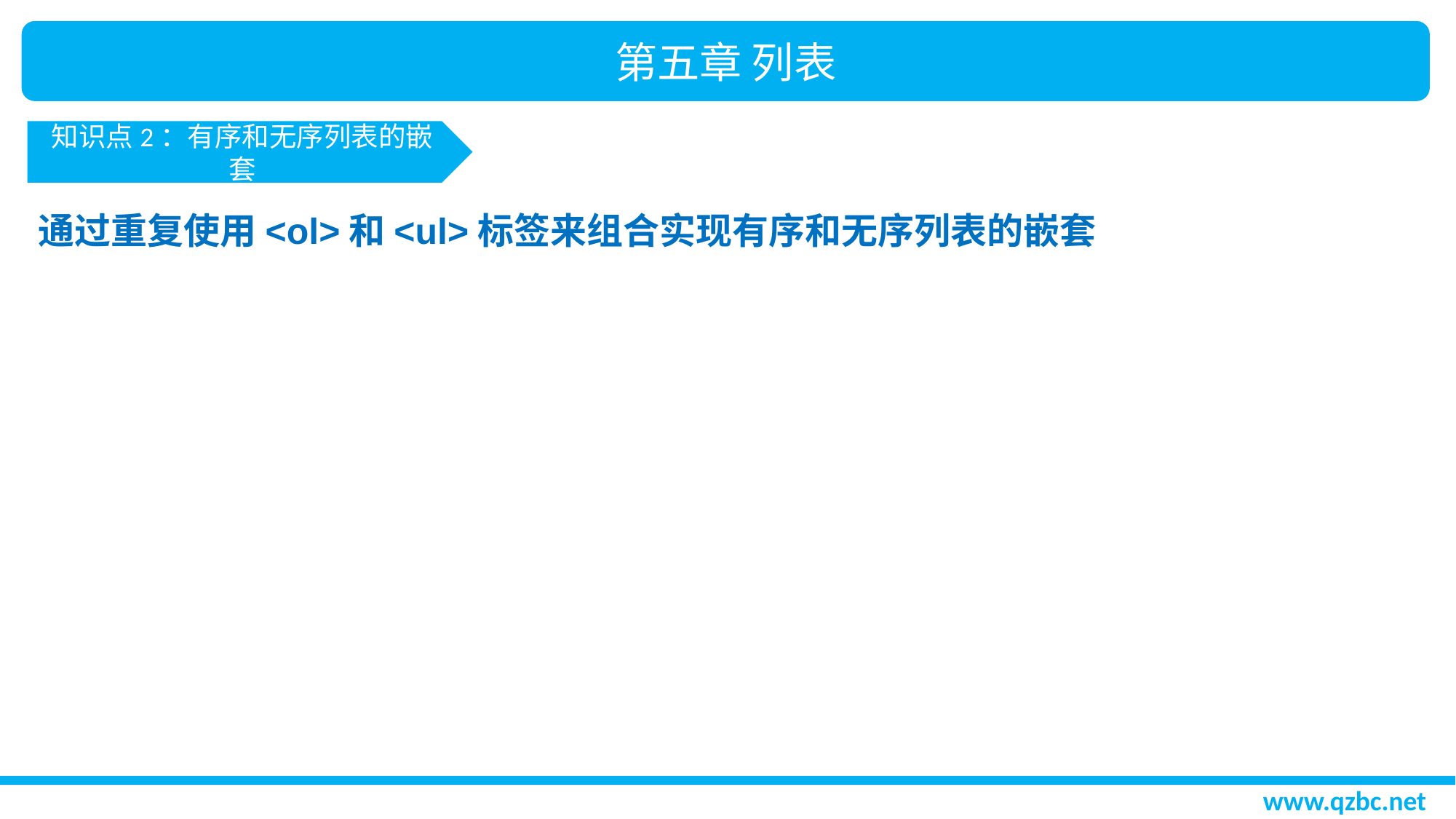

第五章 列表
知识点2：有序和无序列表的嵌套
通过重复使用<ol>和<ul>标签来组合实现有序和无序列表的嵌套

www.qzbc.net